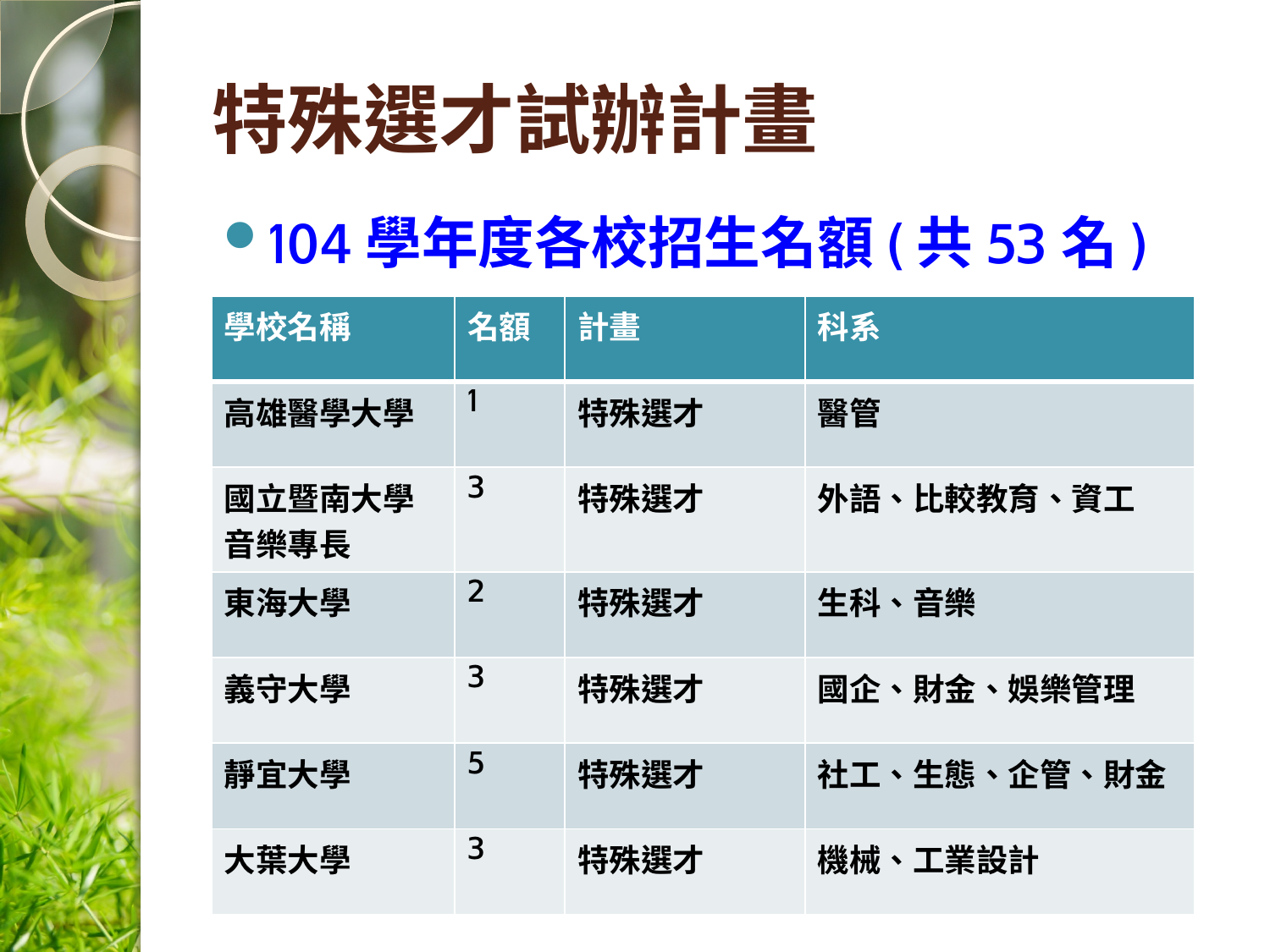

# 特殊選才試辦計畫
104學年度各校招生名額(共53名)
| 學校名稱 | 名額 | 計畫 | 科系 |
| --- | --- | --- | --- |
| 高雄醫學大學 | 1 | 特殊選才 | 醫管 |
| 國立暨南大學 音樂專長 | 3 | 特殊選才 | 外語、比較教育、資工 |
| 東海大學 | 2 | 特殊選才 | 生科、音樂 |
| 義守大學 | 3 | 特殊選才 | 國企、財金、娛樂管理 |
| 靜宜大學 | 5 | 特殊選才 | 社工、生態、企管、財金 |
| 大葉大學 | 3 | 特殊選才 | 機械、工業設計 |